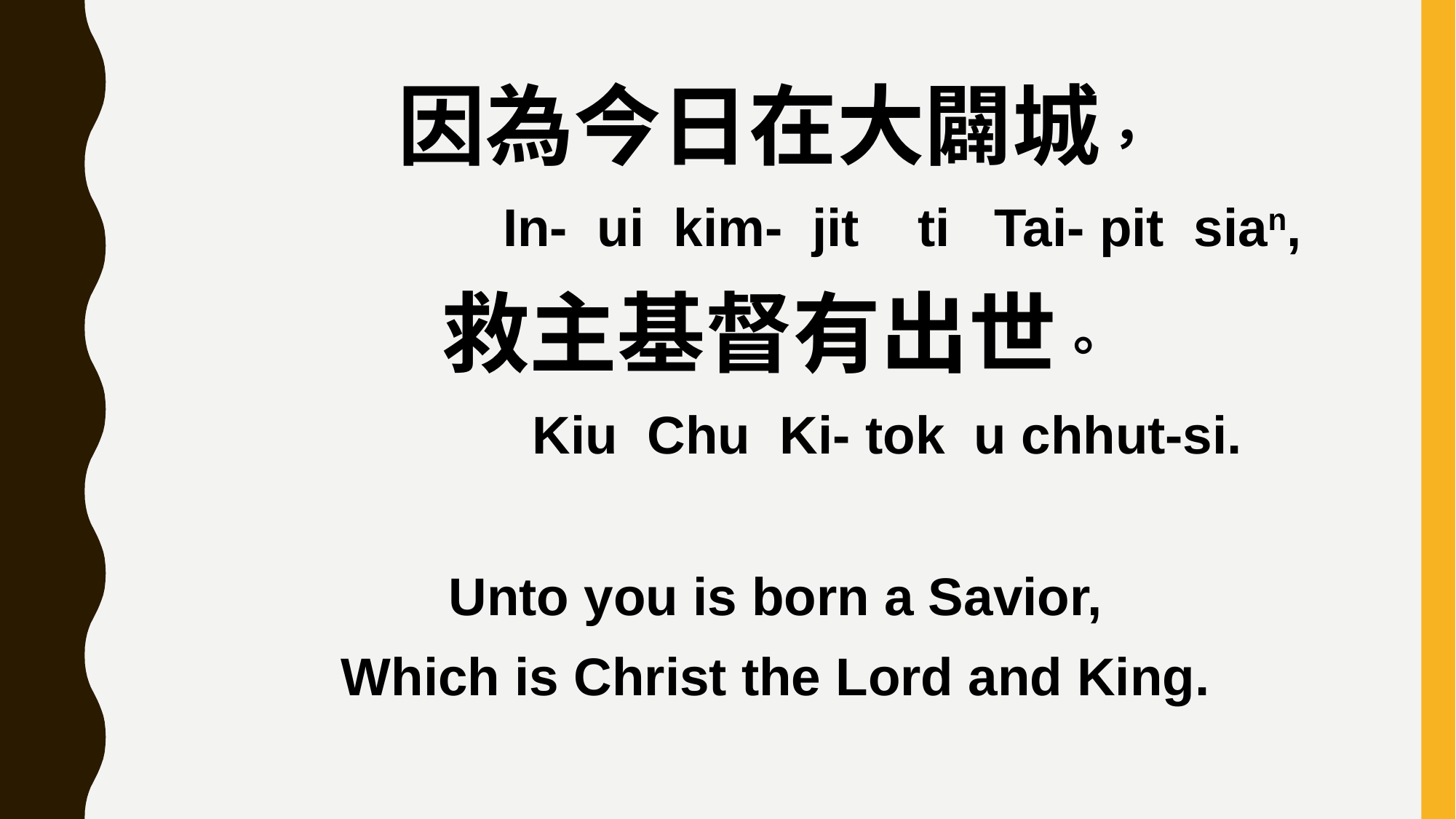

因為今日在大闢城，
                         In-  ui  kim-  jit    ti   Tai- pit  sian,
救主基督有出世。
                           Kiu  Chu  Ki- tok  u chhut-si.

Unto you is born a Savior,
Which is Christ the Lord and King.